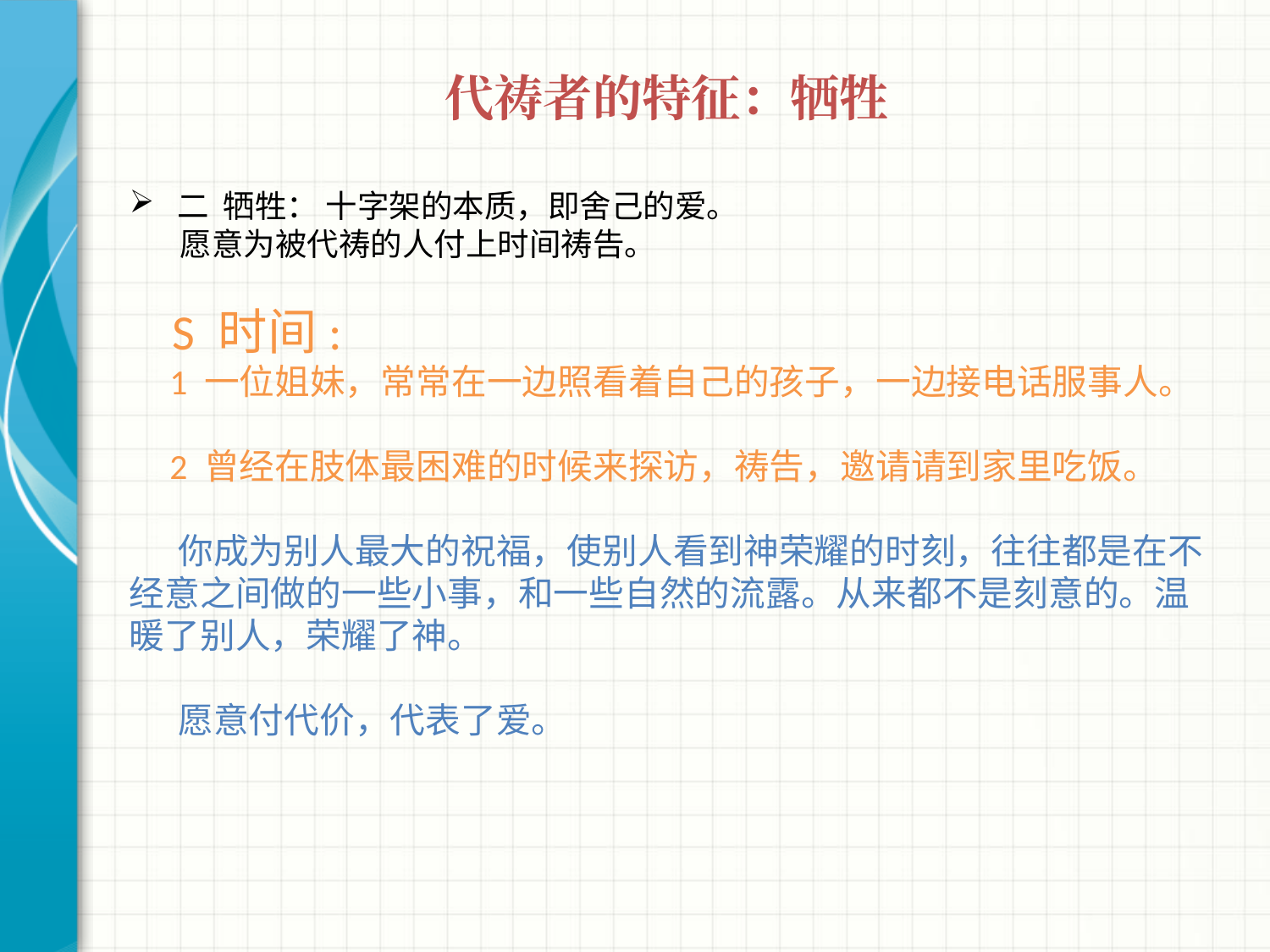

# 代祷者的特征：牺牲

二  牺牲： 十字架的本质，即舍己的爱。
      愿意为被代祷的人付上时间祷告。

      S 时间:
     1 一位姐妹，常常在一边照看着自己的孩子，一边接电话服事人。

     2 曾经在肢体最困难的时候来探访，祷告，邀请请到家里吃饭。

     你成为别人最大的祝福，使别人看到神荣耀的时刻，往往都是在不经意之间做的一些小事，和一些自然的流露。从来都不是刻意的。温暖了别人，荣耀了神。

     愿意付代价，代表了爱。